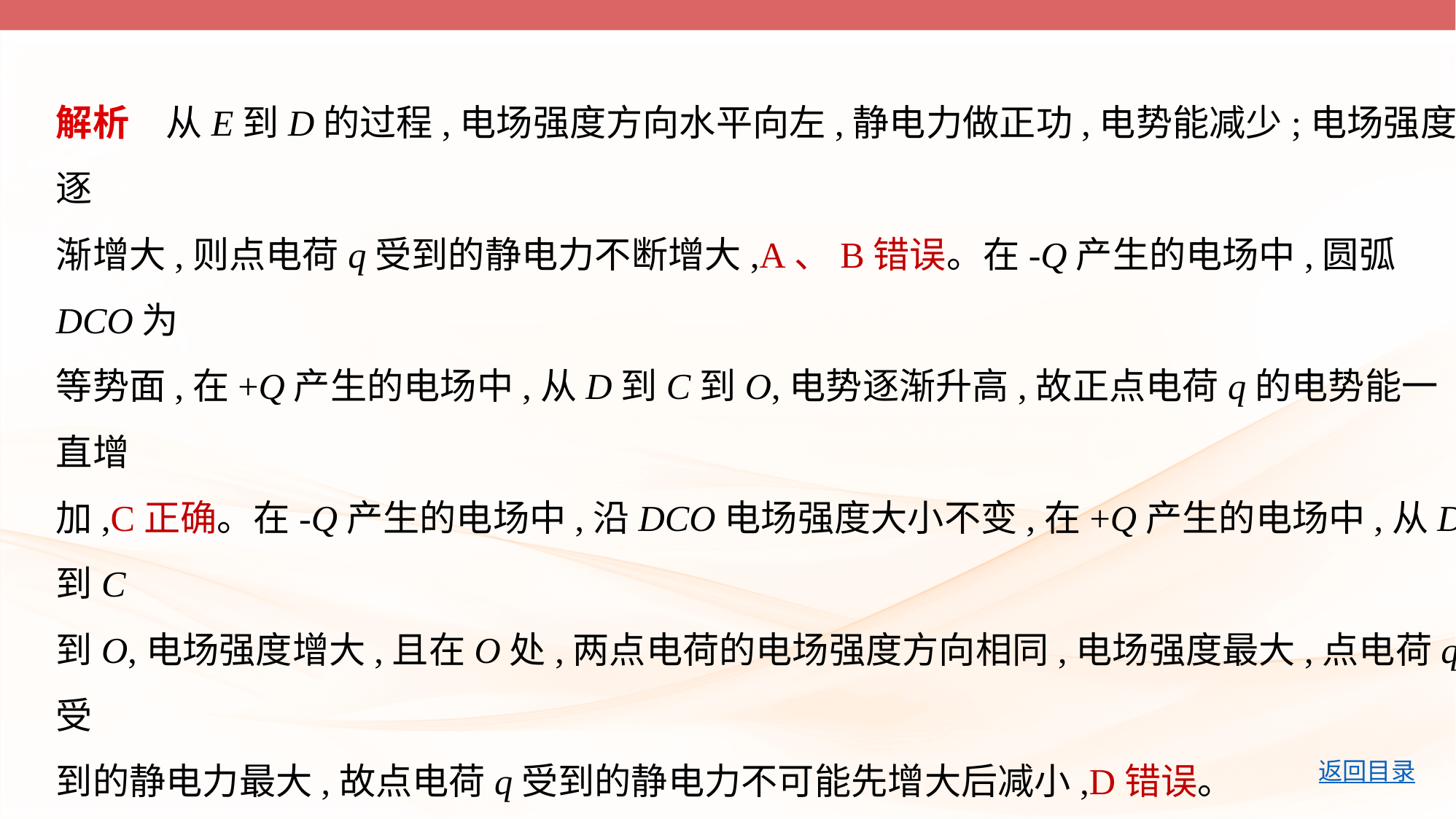

解析　从E到D的过程,电场强度方向水平向左,静电力做正功,电势能减少;电场强度逐
渐增大,则点电荷q受到的静电力不断增大,A、B错误。在-Q产生的电场中,圆弧DCO为
等势面,在+Q产生的电场中,从D到C到O,电势逐渐升高,故正点电荷q的电势能一直增
加,C正确。在-Q产生的电场中,沿DCO电场强度大小不变,在+Q产生的电场中,从D到C
到O,电场强度增大,且在O处,两点电荷的电场强度方向相同,电场强度最大,点电荷q受
到的静电力最大,故点电荷q受到的静电力不可能先增大后减小,D错误。